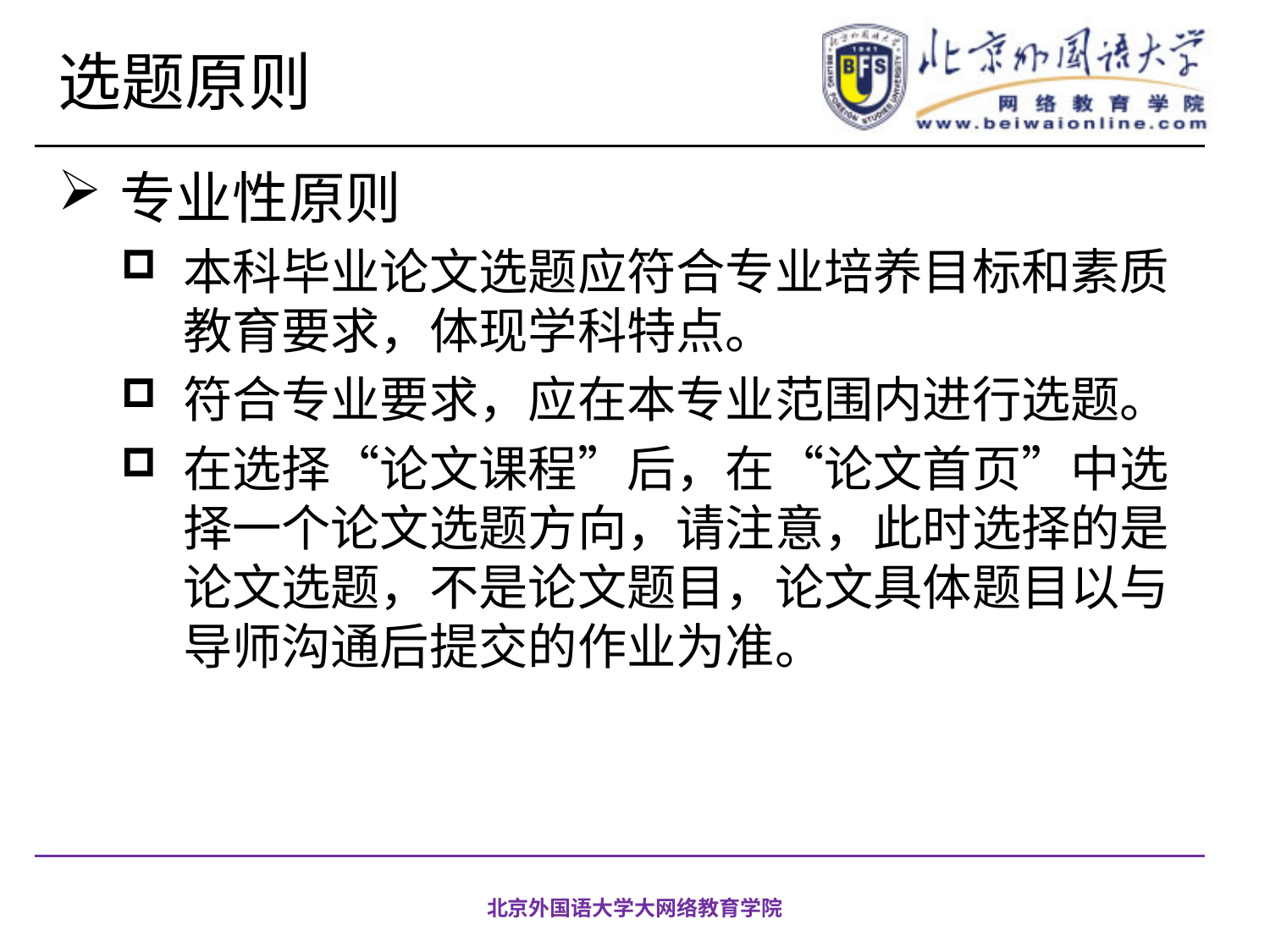

# 选题原则
专业性原则
本科毕业论文选题应符合专业培养目标和素质教育要求，体现学科特点。
符合专业要求，应在本专业范围内进行选题。
在选择“论文课程”后，在“论文首页”中选择一个论文选题方向，请注意，此时选择的是论文选题，不是论文题目，论文具体题目以与导师沟通后提交的作业为准。

北京外国语大学大网络教育学院
10